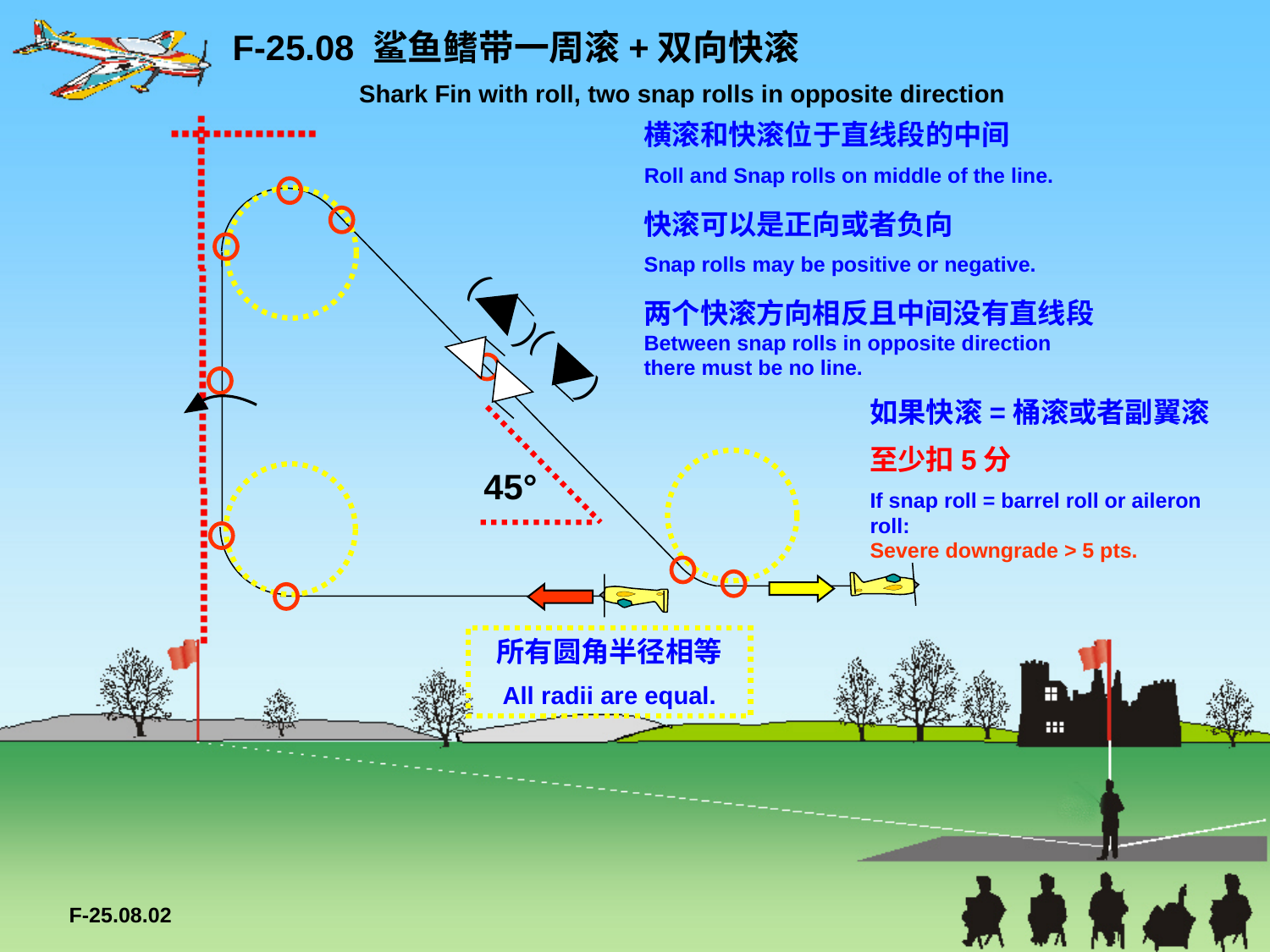

F-25.08 鲨鱼鳍带一周滚+双向快滚
             Shark Fin with roll, two snap rolls in opposite direction
横滚和快滚位于直线段的中间
Roll and Snap rolls on middle of the line.

快滚可以是正向或者负向
Snap rolls may be positive or negative.

(      )
两个快滚方向相反且中间没有直线段 Between snap rolls in opposite direction there must be no line.

(      )

如果快滚=桶滚或者副翼滚
至少扣5分
If snap roll = barrel roll or aileron roll:
Severe downgrade > 5 pts.

45°

所有圆角半径相等
All radii are equal.
F-25.08.02